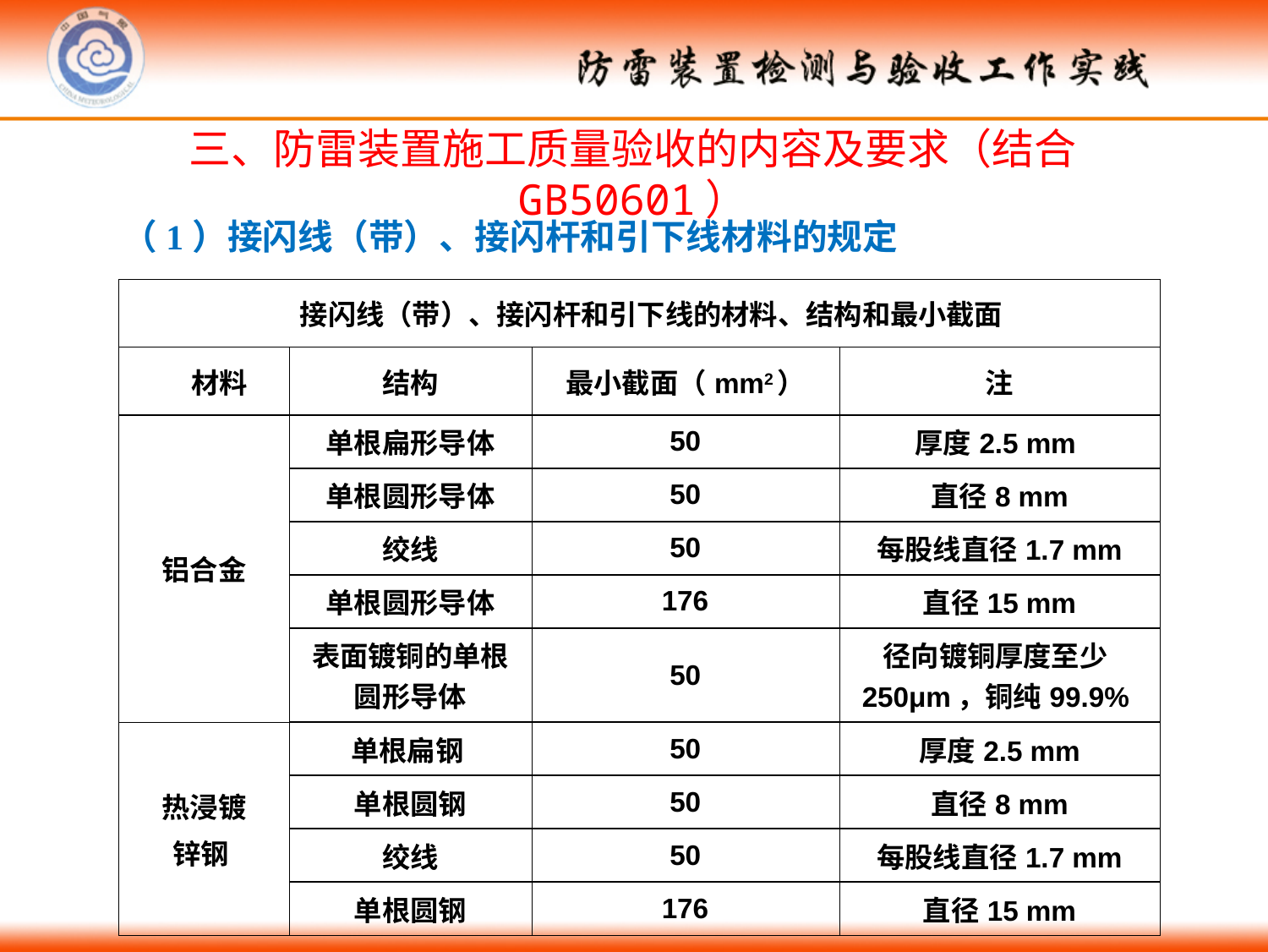

三、防雷装置施工质量验收的内容及要求（结合GB50601）
（1）接闪线（带）、接闪杆和引下线材料的规定
|  | 接闪线（带）、接闪杆和引下线的材料、结构和最小截面 |  |  |  |
| --- | --- | --- | --- | --- |
|  | 材料 | 结构 | 最小截面（mm2） | 注 |
| 铝合金 |  | 单根扁形导体 | 50 | 厚度2.5 mm |
|  |  | 单根圆形导体 | 50 | 直径8 mm |
|  |  | 绞线 | 50 | 每股线直径1.7 mm |
|  |  | 单根圆形导体 | 176 | 直径15 mm |
|  |  | 表面镀铜的单根圆形导体 | 50 | 径向镀铜厚度至少250μm，铜纯99.9% |
| 热浸镀 锌钢 |  | 单根扁钢 | 50 | 厚度2.5 mm |
|  |  | 单根圆钢 | 50 | 直径8 mm |
|  |  | 绞线 | 50 | 每股线直径1.7 mm |
|  |  | 单根圆钢 | 176 | 直径15 mm |